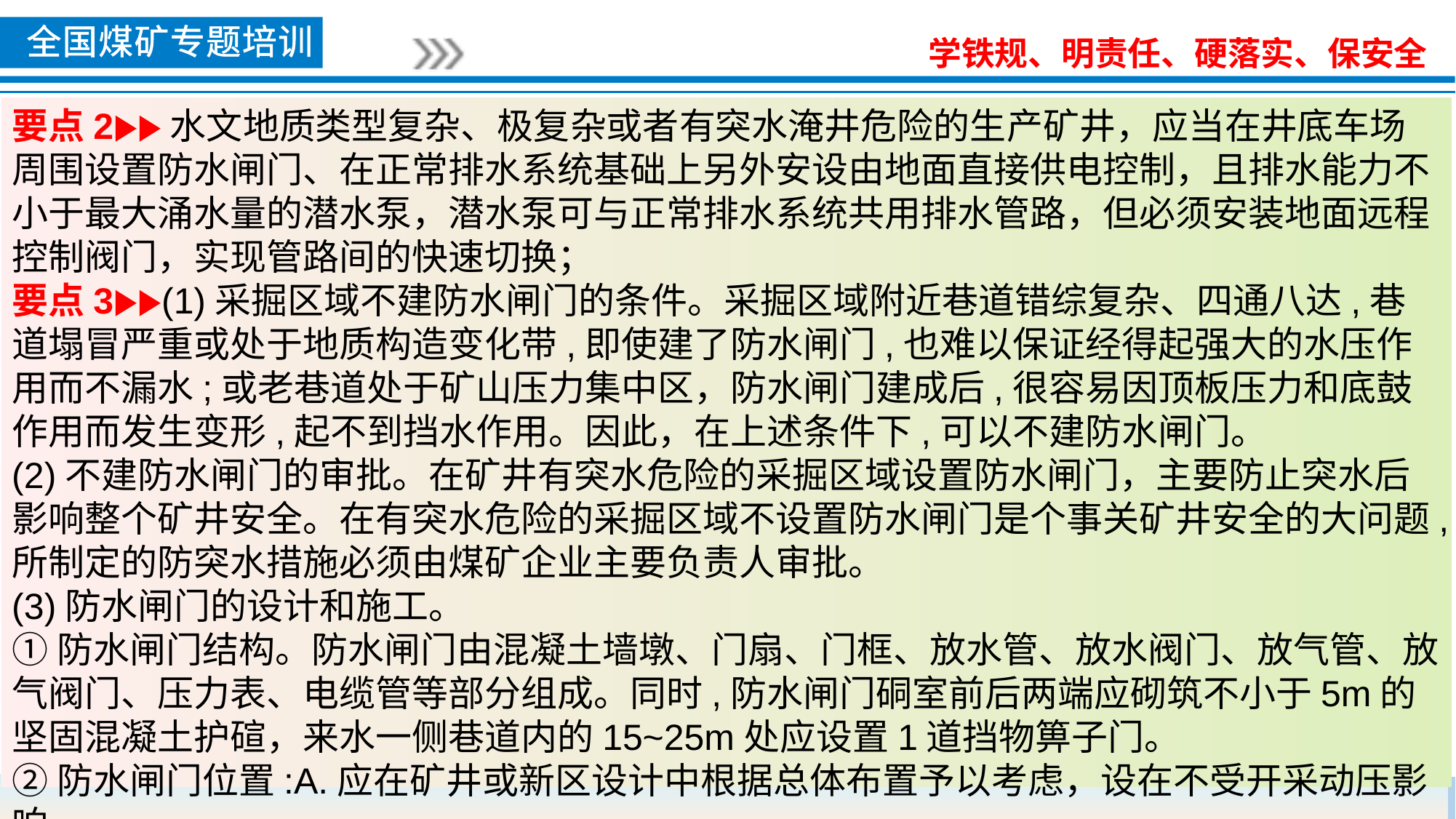

要点2▶▶水文地质类型复杂、极复杂或者有突水淹井危险的生产矿井，应当在井底车场周围设置防水闸门、在正常排水系统基础上另外安设由地面直接供电控制，且排水能力不小于最大涌水量的潜水泵，潜水泵可与正常排水系统共用排水管路，但必须安装地面远程控制阀门，实现管路间的快速切换；
要点3▶▶(1)采掘区域不建防水闸门的条件。采掘区域附近巷道错综复杂、四通八达,巷道塌冒严重或处于地质构造变化带,即使建了防水闸门,也难以保证经得起强大的水压作用而不漏水;或老巷道处于矿山压力集中区，防水闸门建成后,很容易因顶板压力和底鼓作用而发生变形,起不到挡水作用。因此，在上述条件下,可以不建防水闸门。
(2)不建防水闸门的审批。在矿井有突水危险的采掘区域设置防水闸门，主要防止突水后影响整个矿井安全。在有突水危险的采掘区域不设置防水闸门是个事关矿井安全的大问题,所制定的防突水措施必须由煤矿企业主要负责人审批。
(3)防水闸门的设计和施工。
①防水闸门结构。防水闸门由混凝土墙墩、门扇、门框、放水管、放水阀门、放气管、放气阀门、压力表、电缆管等部分组成。同时,防水闸门硐室前后两端应砌筑不小于5m的坚固混凝土护碹，来水一侧巷道内的15~25m处应设置1道挡物箅子门。
②防水闸门位置:A.应在矿井或新区设计中根据总体布置予以考虑，设在不受开采动压影响